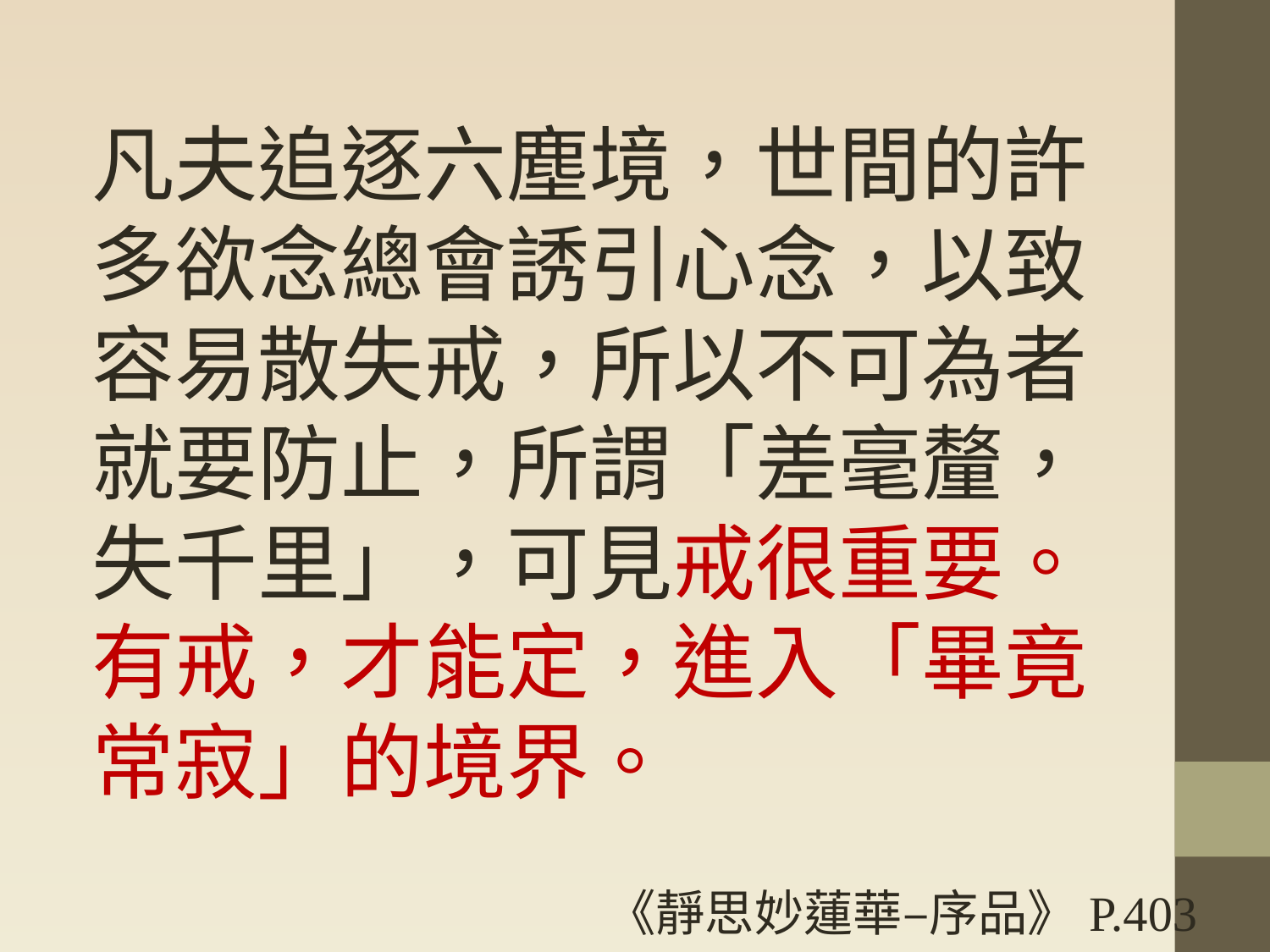

凡夫追逐六塵境，世間的許多欲念總會誘引心念，以致容易散失戒，所以不可為者就要防止，所謂「差毫釐，失千里」，可見戒很重要。有戒，才能定，進入「畢竟常寂」的境界。
《靜思妙蓮華–序品》P.403